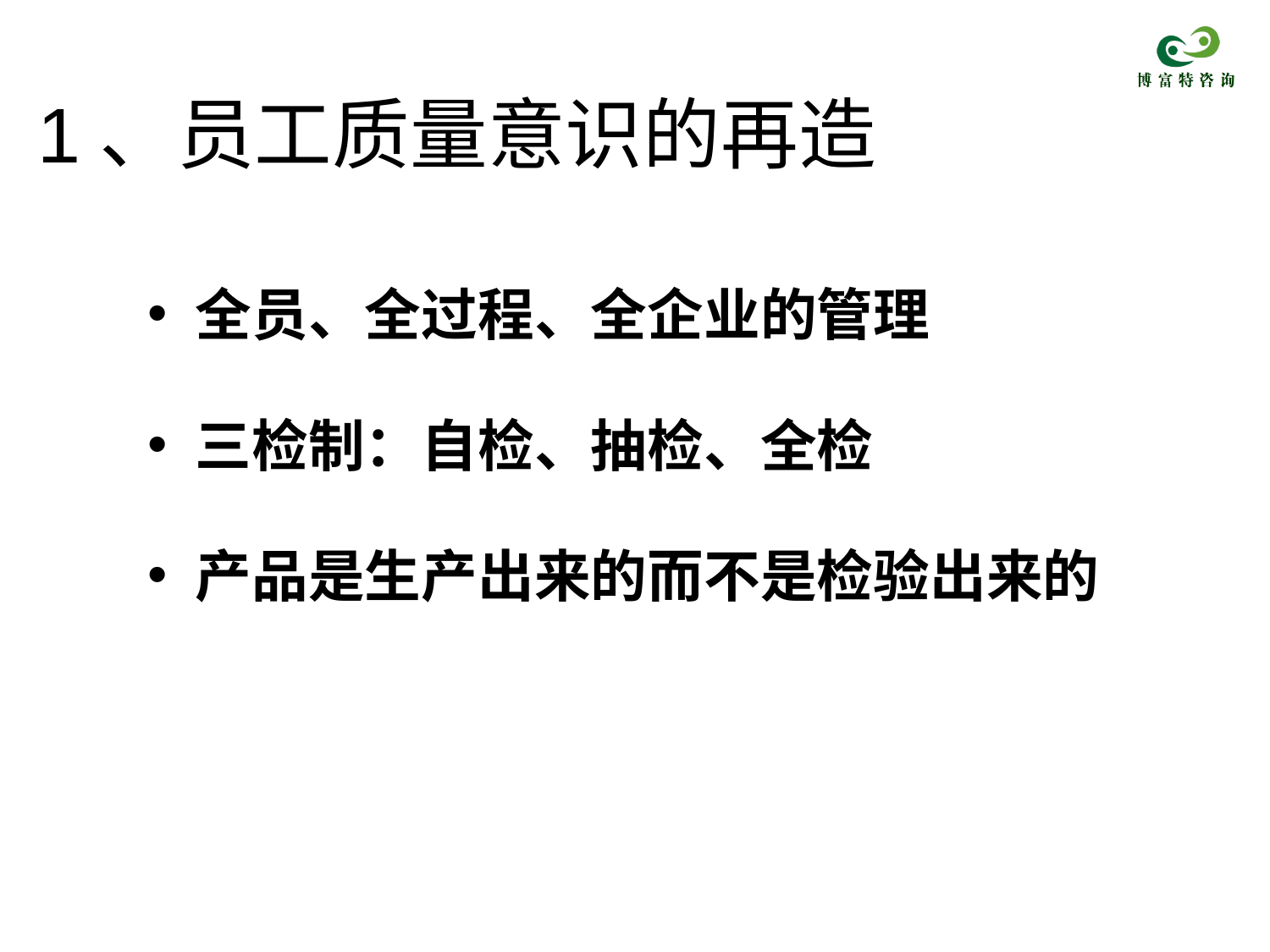

# 1、员工质量意识的再造
全员、全过程、全企业的管理

三检制：自检、抽检、全检

产品是生产出来的而不是检验出来的